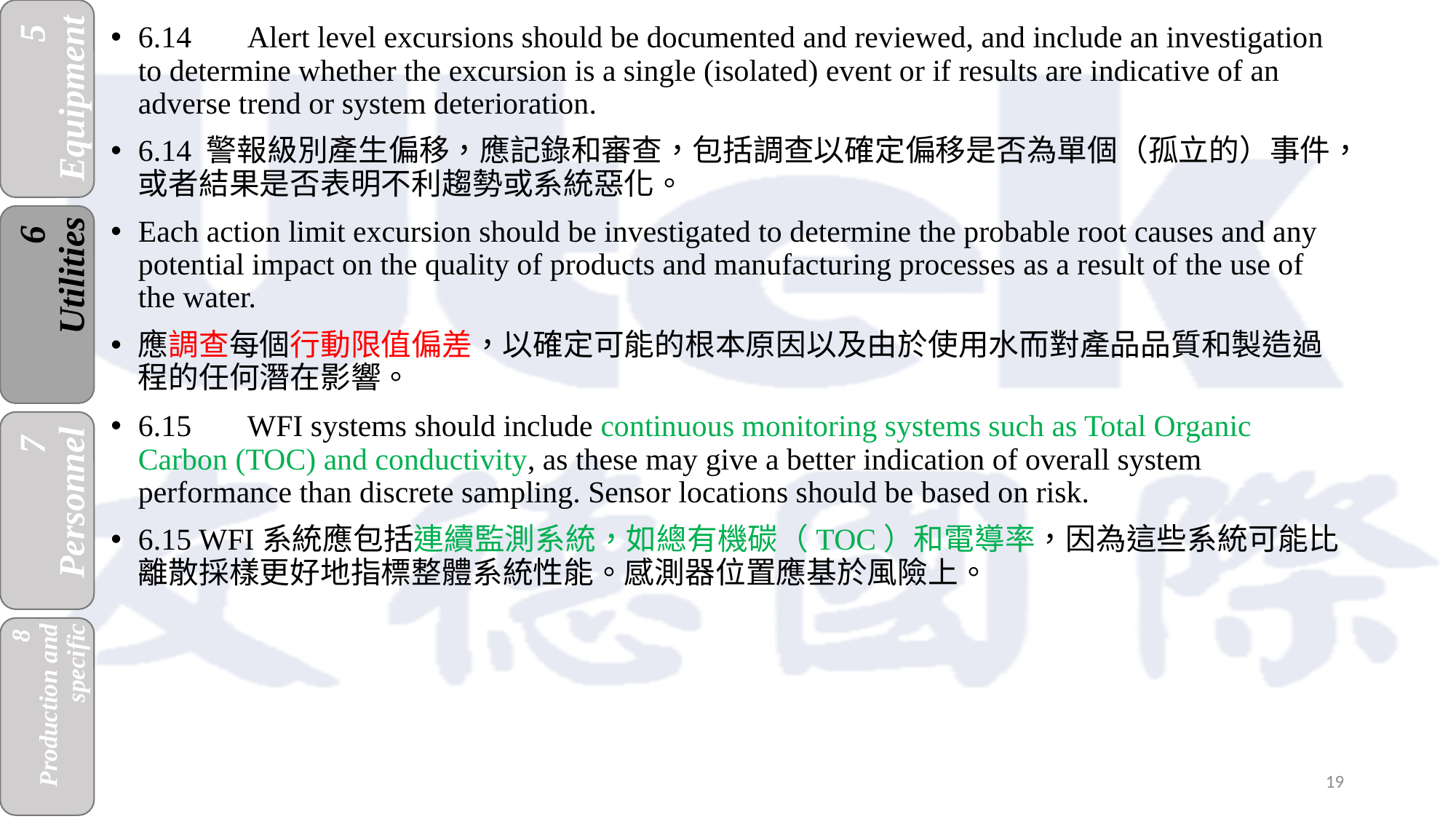

6.14	Alert level excursions should be documented and reviewed, and include an investigation to determine whether the excursion is a single (isolated) event or if results are indicative of an adverse trend or system deterioration.
6.14 警報級別產生偏移，應記錄和審查，包括調查以確定偏移是否為單個（孤立的）事件，或者結果是否表明不利趨勢或系統惡化。
Each action limit excursion should be investigated to determine the probable root causes and any potential impact on the quality of products and manufacturing processes as a result of the use of the water.
應調查每個行動限值偏差，以確定可能的根本原因以及由於使用水而對產品品質和製造過程的任何潛在影響。
6.15	WFI systems should include continuous monitoring systems such as Total Organic Carbon (TOC) and conductivity, as these may give a better indication of overall system performance than discrete sampling. Sensor locations should be based on risk.
6.15 WFI系統應包括連續監測系統，如總有機碳（TOC）和電導率，因為這些系統可能比離散採樣更好地指標整體系統性能。感測器位置應基於風險上。

19